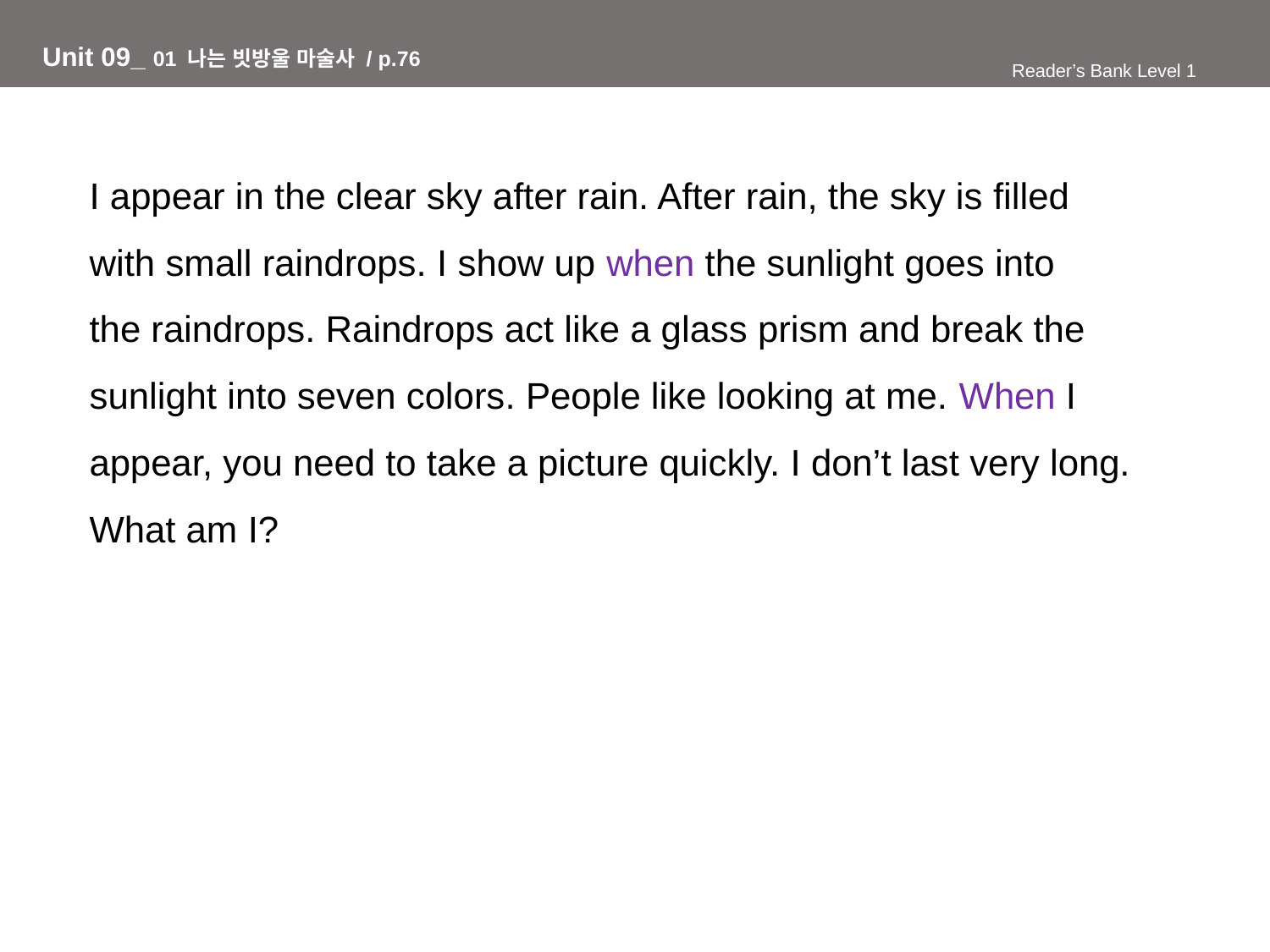

# Unit 09_ 01 나는 빗방울 마술사 / p.76
Reader’s Bank Level 1

I appear in the clear sky after rain. After rain, the sky is filled
with small raindrops. I show up when the sunlight goes into
the raindrops. Raindrops act like a glass prism and break the
sunlight into seven colors. People like looking at me. When I
appear, you need to take a picture quickly. I don’t last very long.
What am I?